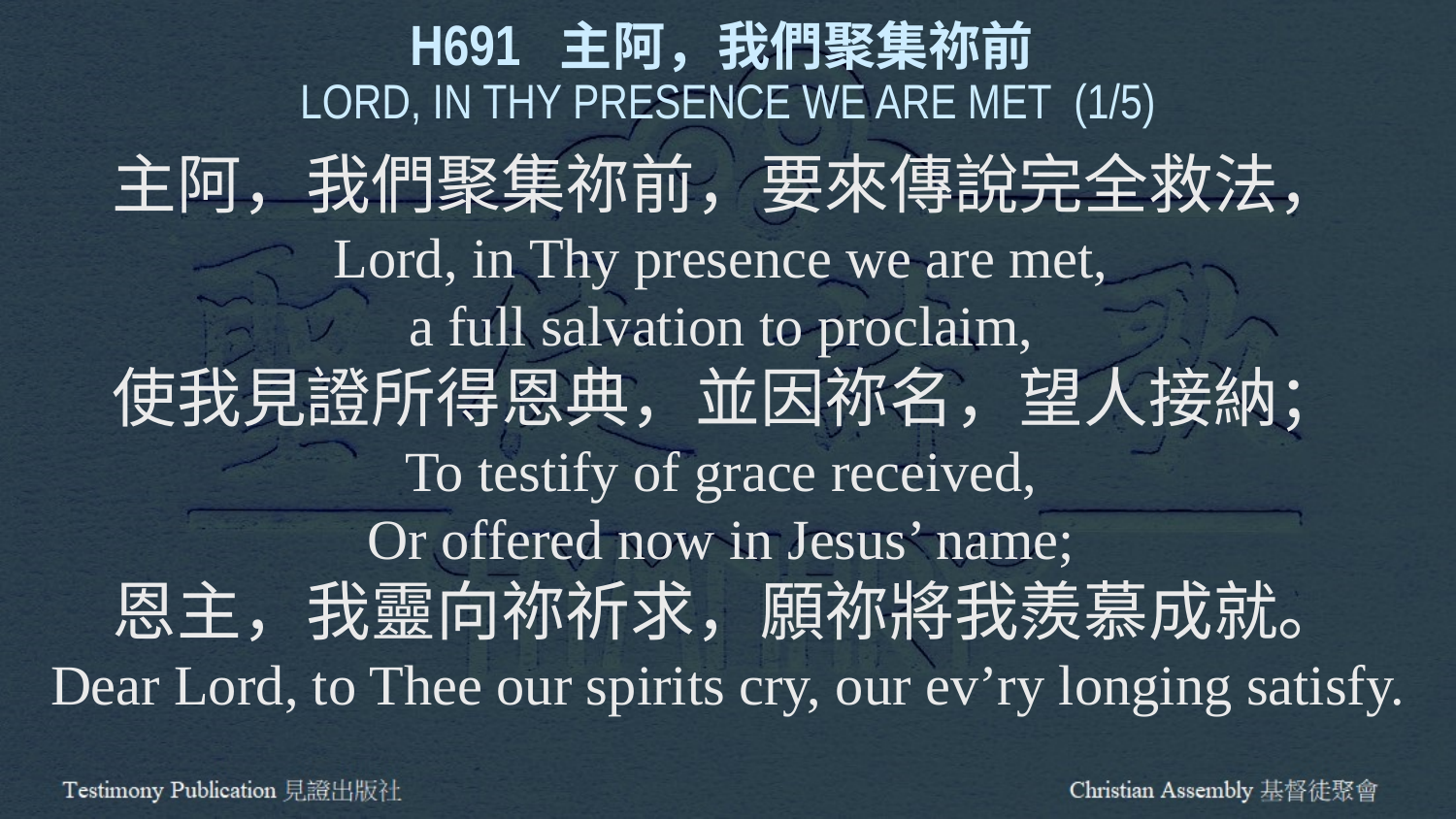

H691  主阿，我們聚集祢前
LORD, IN THY PRESENCE WE ARE MET  (1/5)
主阿，我們聚集祢前，要來傳說完全救法，
Lord, in Thy presence we are met,
a full salvation to proclaim,
使我見證所得恩典，並因祢名，望人接納；
To testify of grace received,
Or offered now in Jesus’ name;
恩主，我靈向祢祈求，願祢將我羨慕成就。
Dear Lord, to Thee our spirits cry, our ev’ry longing satisfy.